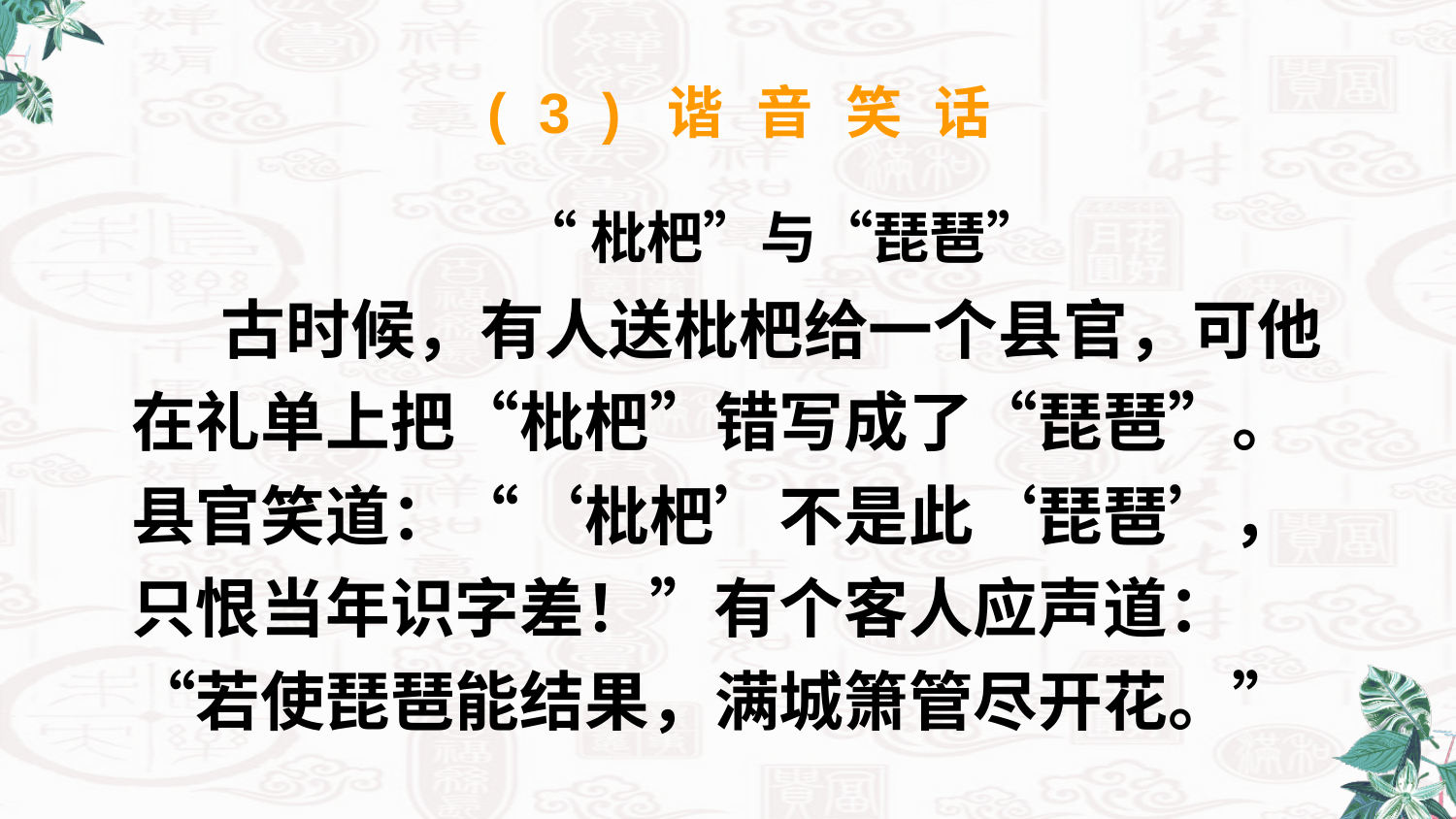

(3)谐音笑话
“枇杷”与“琵琶”
     古时候，有人送枇杷给一个县官，可他在礼单上把“枇杷”错写成了“琵琶”。县官笑道：“‘枇杷’不是此‘琵琶’，只恨当年识字差！”有个客人应声道：“若使琵琶能结果，满城箫管尽开花。”